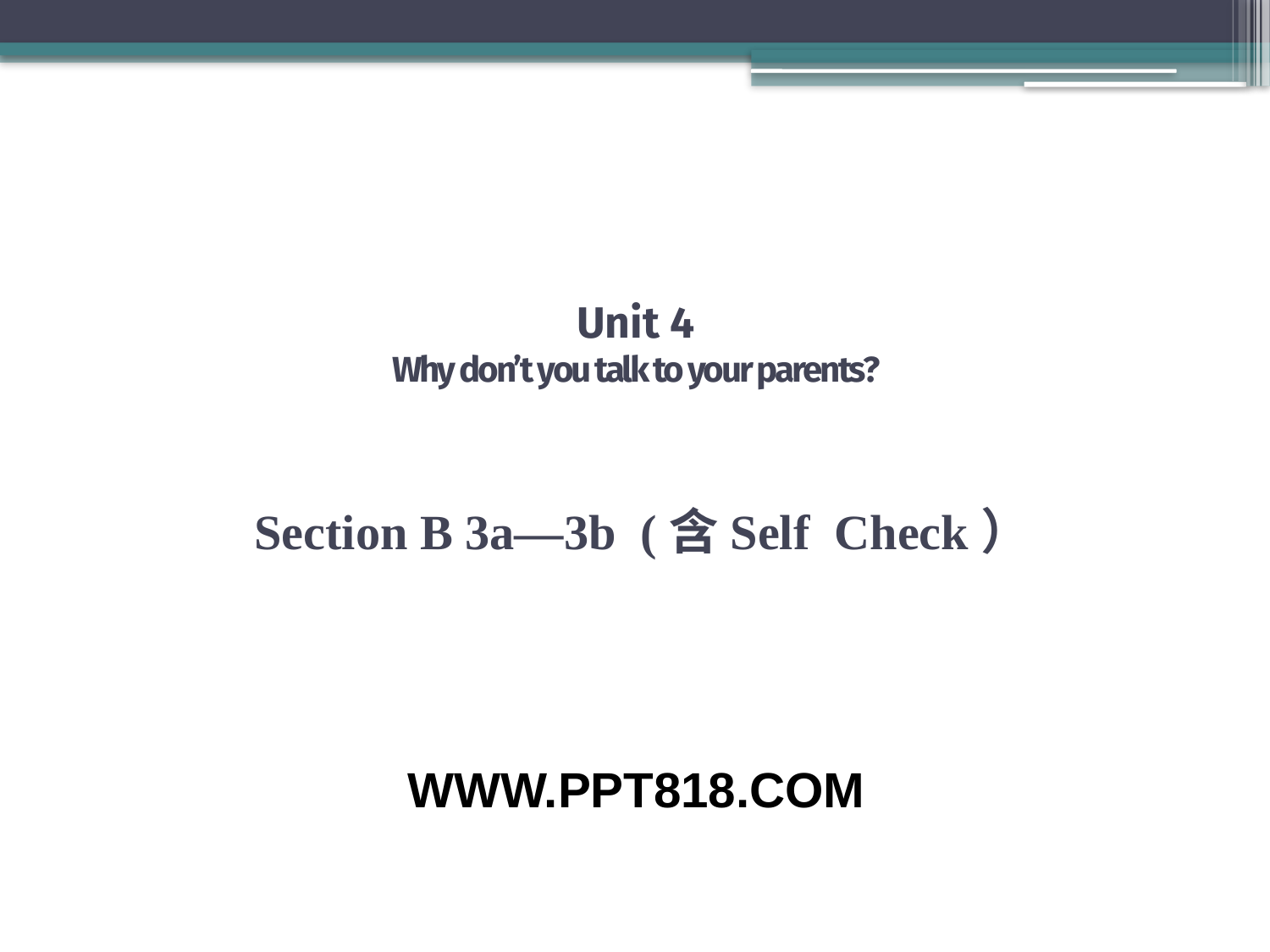

Unit 4
Why don’t you talk to your parents?
Section B 3a—3b  (含Self  Check）
WWW.PPT818.COM